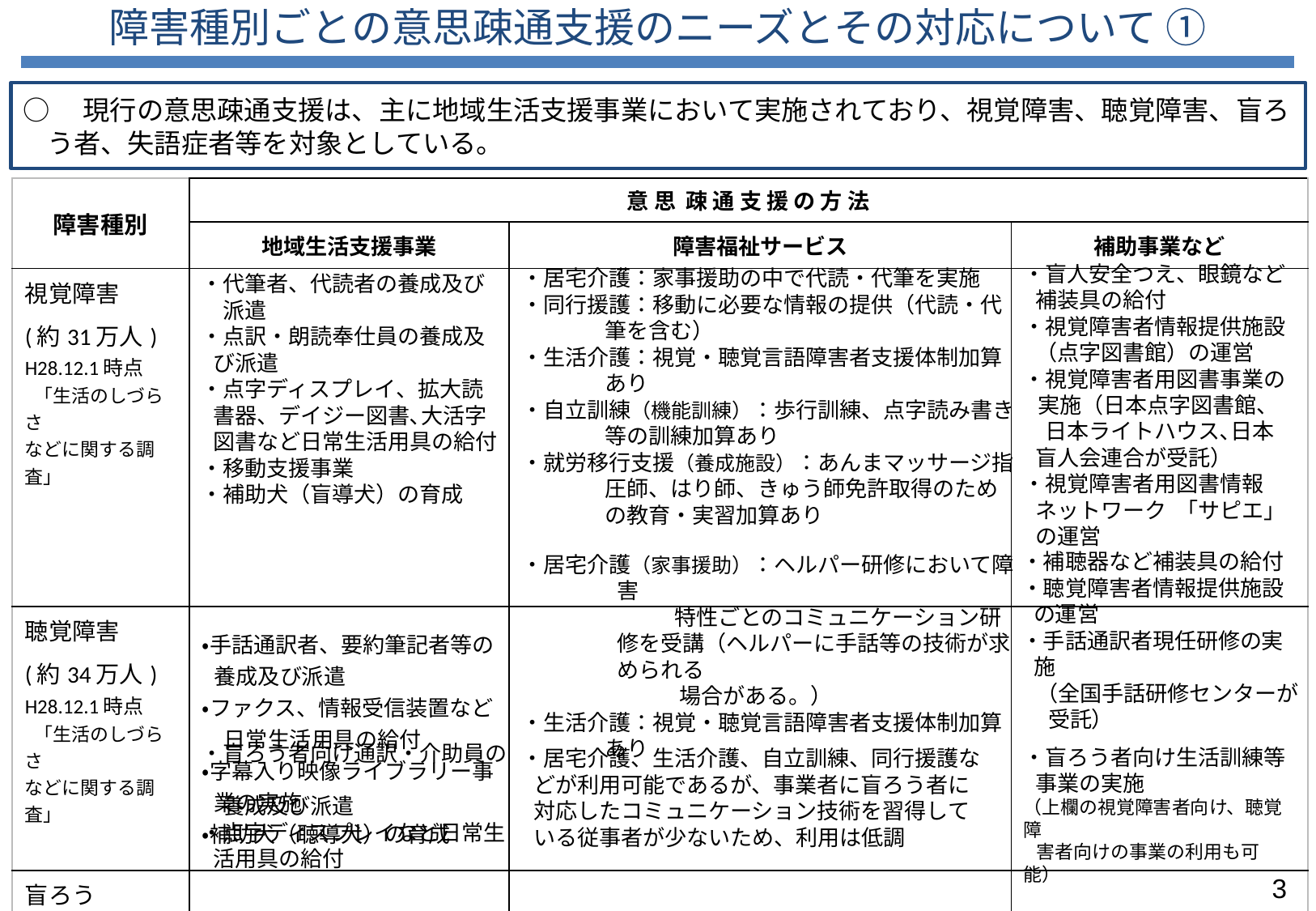

障害種別ごとの意思疎通支援のニーズとその対応について ①
○　現行の意思疎通支援は、主に地域生活支援事業において実施されており、視覚障害、聴覚障害、盲ろう者、失語症者等を対象としている。
| 障害種別 | 意 思 疎 通 支 援 の 方 法 |  |  |
| --- | --- | --- | --- |
|  | 地域生活支援事業 | 障害福祉サービス | 補助事業など |
| 視覚障害 (約31万人) H28.12.1時点 「生活のしづらさ などに関する調査」 |  |  |  |
| 聴覚障害 (約34万人) H28.12.1時点 「生活のしづらさ などに関する調査」 | ・手話通訳者、要約筆記者等の養成及び派遣 ・ファクス、情報受信装置など 　日常生活用具の給付 ・字幕入り映像ライブラリー事業の実施 ・補助犬（聴導犬）の育成 |  |  |
| 盲ろう (約1.4万人) H24.10.31時点 「盲ろう者に関する 実態調査」 |  |  |  |
・盲人安全つえ、眼鏡など補装具の給付
・視覚障害者情報提供施設（点字図書館）の運営
・視覚障害者用図書事業の
  実施（日本点字図書館、
　日本ライトハウス､日本盲人会連合が受託）
・視覚障害者用図書情報ネットワーク  「サピエ」の運営
・居宅介護：家事援助の中で代読・代筆を実施
・同行援護：移動に必要な情報の提供（代読・代筆を含む）
・生活介護：視覚・聴覚言語障害者支援体制加算あり
・自立訓練（機能訓練）：歩行訓練、点字読み書き等の訓練加算あり
・就労移行支援（養成施設）：あんまマッサージ指圧師、はり師、きゅう師免許取得のための教育・実習加算あり
・代筆者、代読者の養成及び
　派遣
・点訳・朗読奉仕員の養成及び派遣
・点字ディスプレイ、拡大読書器、デイジー図書､大活字図書など日常生活用具の給付
・移動支援事業
・補助犬（盲導犬）の育成
・補聴器など補装具の給付
・聴覚障害者情報提供施設の運営
・手話通訳者現任研修の実施
  （全国手話研修センターが
　 受託）
・居宅介護（家事援助）：ヘルパー研修において障害
　　　　　　　特性ごとのコミュニケーション研修を受講（ヘルパーに手話等の技術が求められる
　　　　　　　 場合がある。）
・生活介護：視覚・聴覚言語障害者支援体制加算あり
・盲ろう者向け通訳・介助員の
　養成及び派遣
・点字ディスプレイなど日常生活用具の給付
・盲ろう者向け生活訓練等事業の実施
（上欄の視覚障害者向け、聴覚障
  害者向けの事業の利用も可能）
・居宅介護、生活介護、自立訓練、同行援護などが利用可能であるが、事業者に盲ろう者に対応したコミュニケーション技術を習得している従事者が少ないため、利用は低調
3